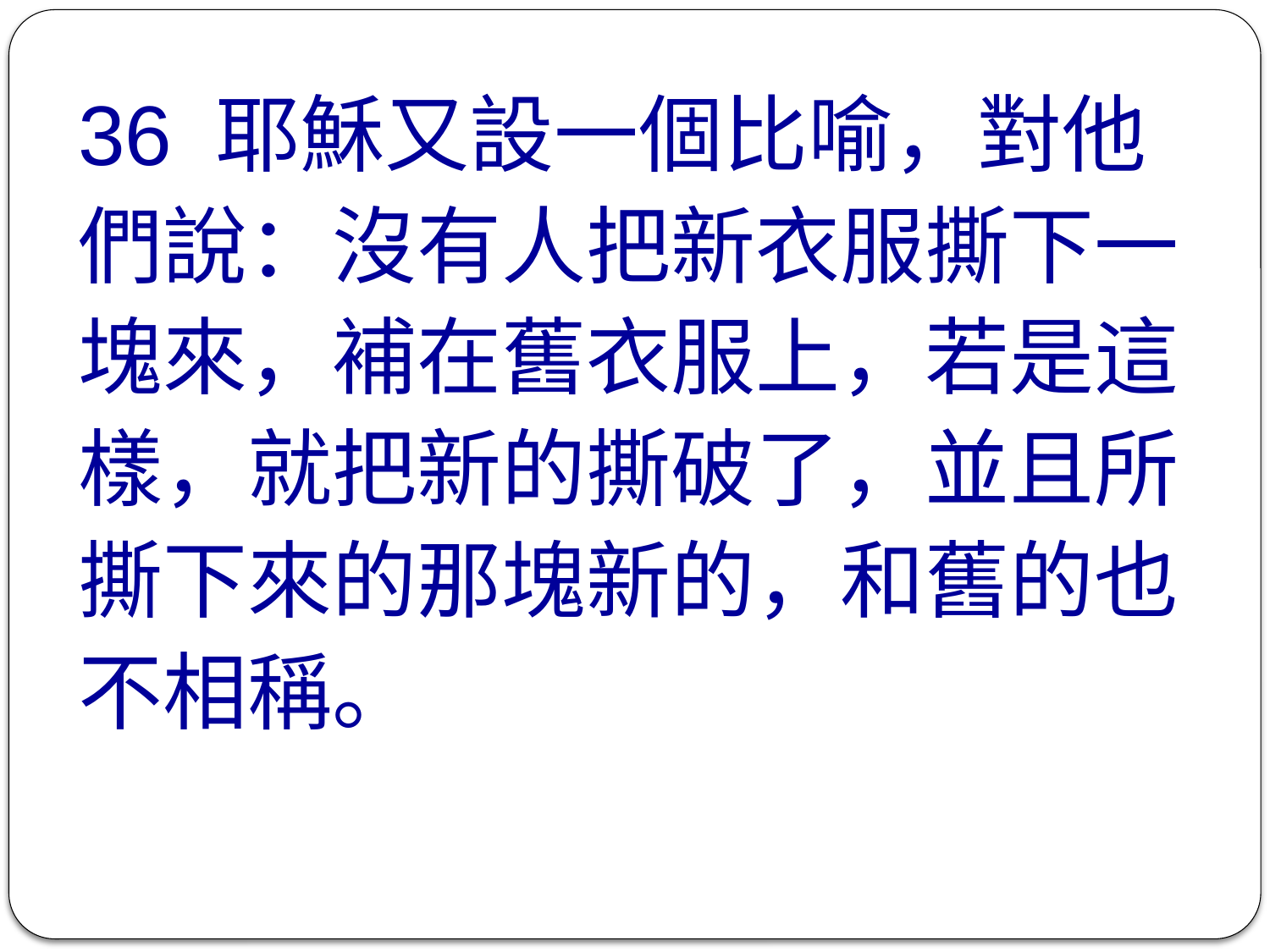

36 耶穌又設一個比喻，對他們說：沒有人把新衣服撕下一塊來，補在舊衣服上，若是這樣，就把新的撕破了，並且所撕下來的那塊新的，和舊的也不相稱。